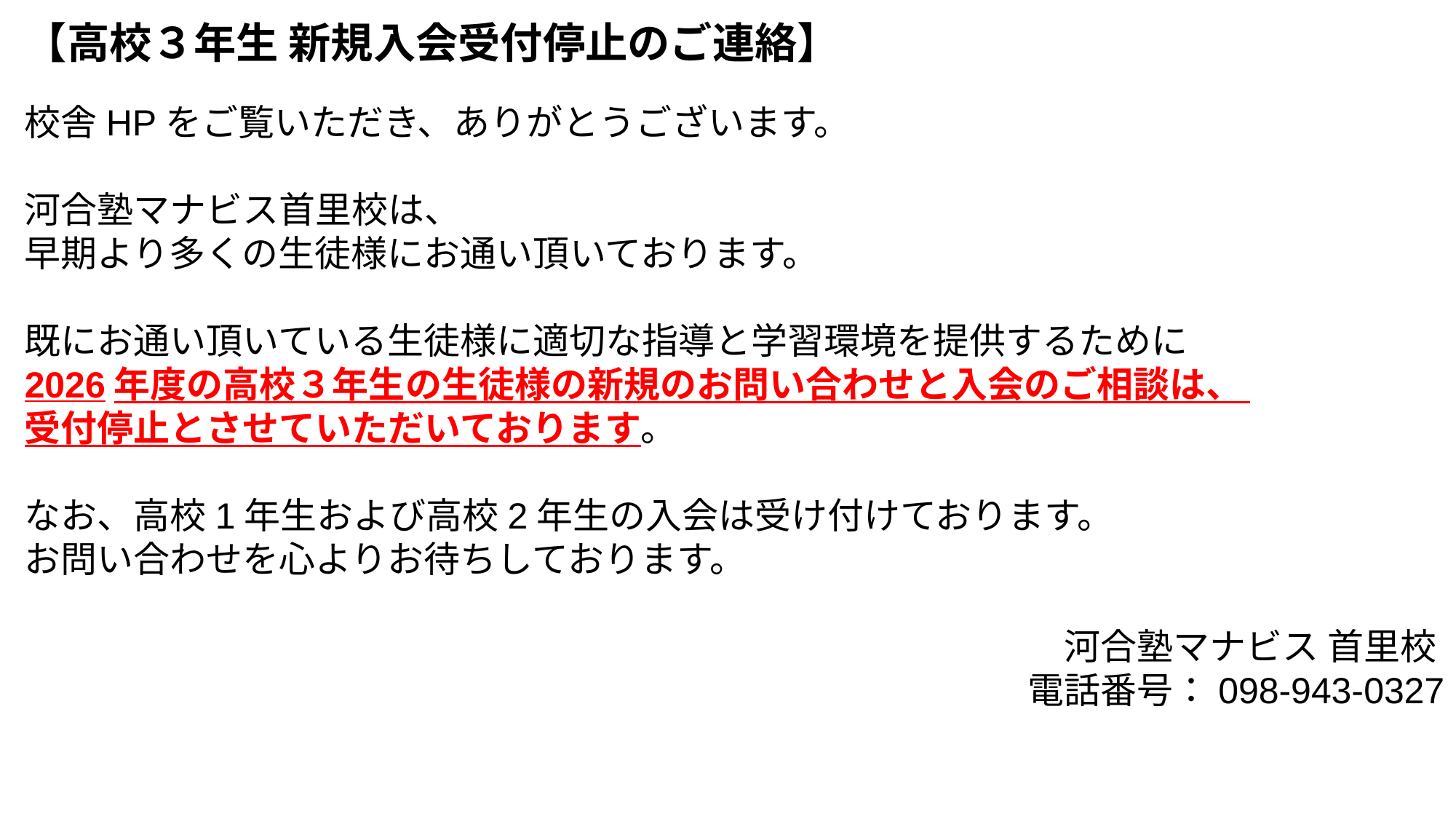

【高校３年生 新規入会受付停止のご連絡】

校舎HPをご覧いただき、ありがとうございます。

河合塾マナビス首里校は、
早期より多くの生徒様にお通い頂いております。

既にお通い頂いている生徒様に適切な指導と学習環境を提供するために
2026年度の高校３年生の生徒様の新規のお問い合わせと入会のご相談は、
受付停止とさせていただいております。

なお、高校1年生および高校2年生の入会は受け付けております。
お問い合わせを心よりお待ちしております。

河合塾マナビス 首里校
電話番号：098-943-0327